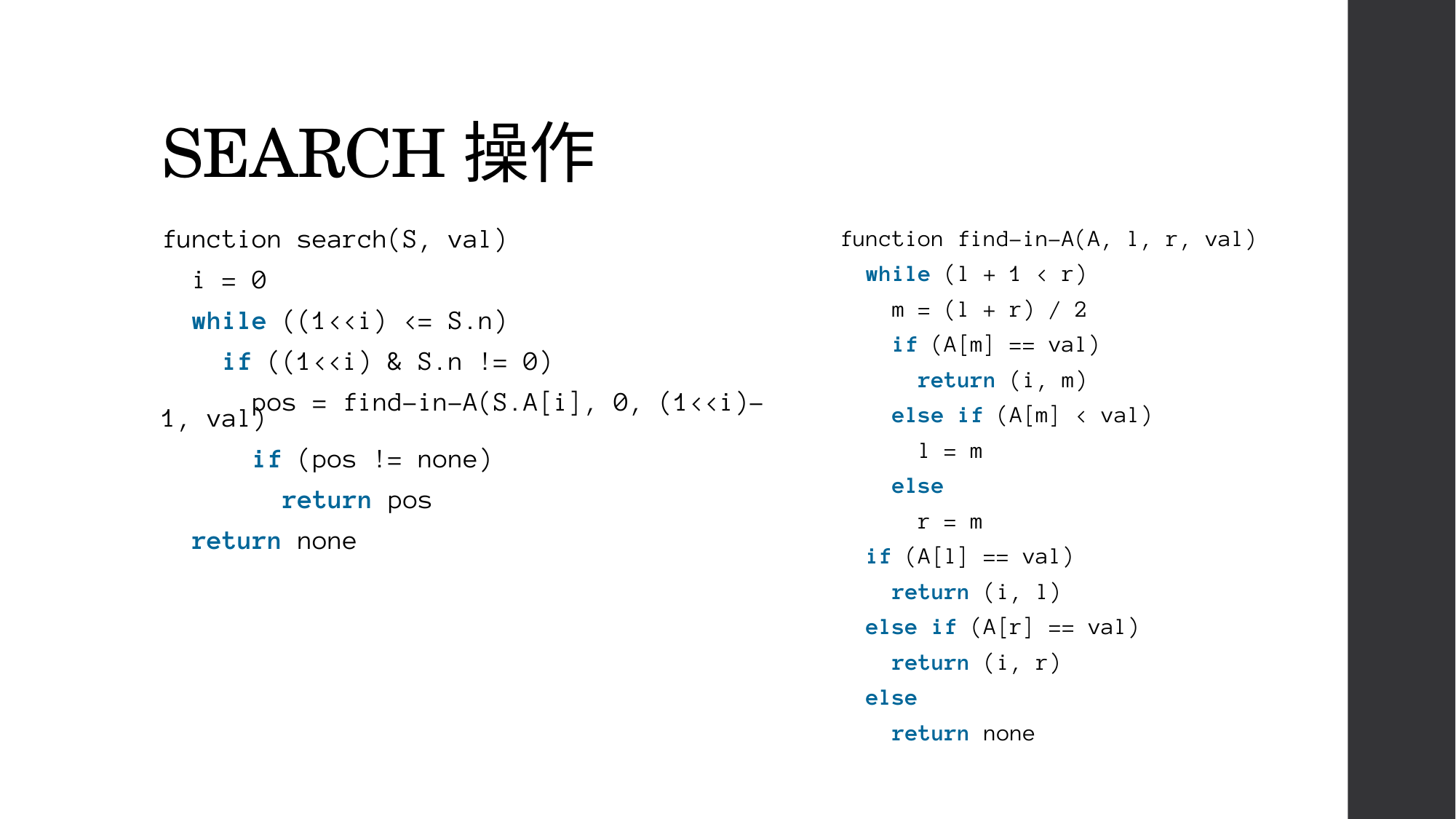

# SEARCH操作
function find-in-A(A, l, r, val)
  while (l + 1 < r)
    m = (l + r) / 2
    if (A[m] == val)
      return (i, m)
    else if (A[m] < val)
      l = m
    else
      r = m
  if (A[l] == val)
    return (i, l)
  else if (A[r] == val)
    return (i, r)
  else
    return none

function search(S, val)
  i = 0
  while ((1<<i) <= S.n)
    if ((1<<i) & S.n != 0)
      pos = find-in-A(S.A[i], 0, (1<<i)-1, val)
      if (pos != none)
        return pos
  return none